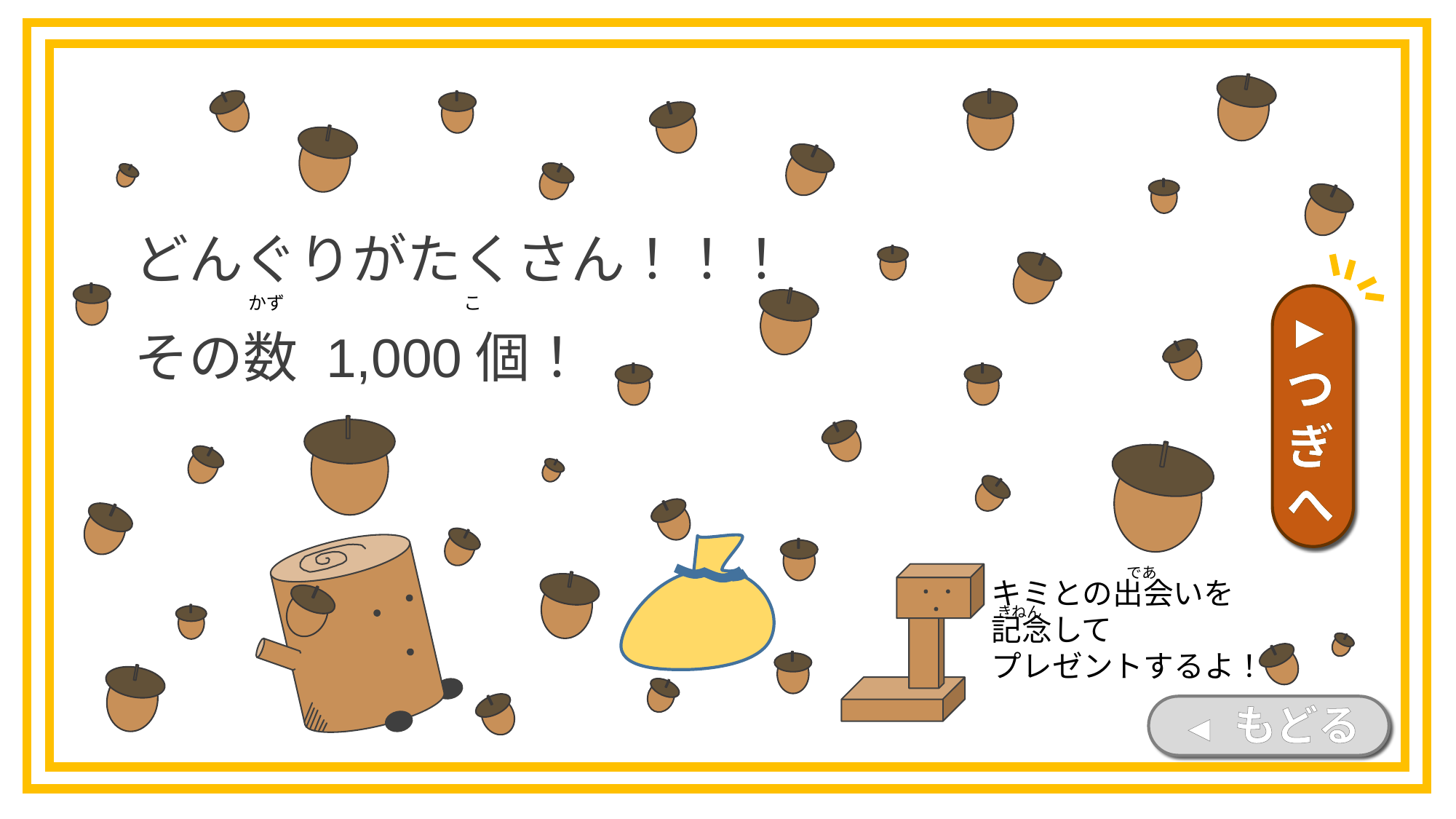

どんぐりがたくさん！！！
その数 1,000個！

►つぎへ
かず
こ

であ

キミとの出会いを
記念して
プレゼントするよ！

きねん

◄ もどる